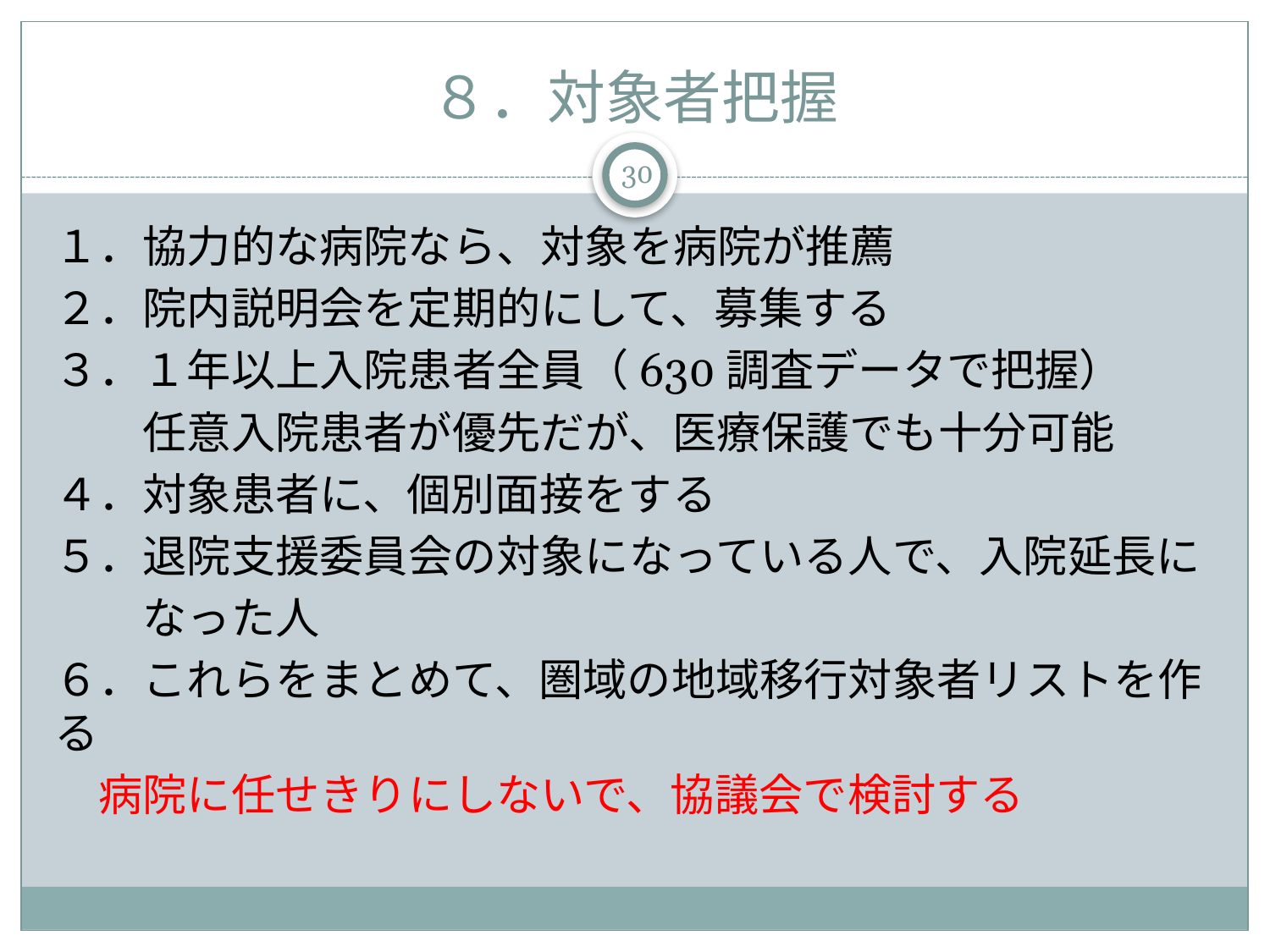

# ８．対象者把握
30
１．協力的な病院なら、対象を病院が推薦
２．院内説明会を定期的にして、募集する
３．１年以上入院患者全員（630調査データで把握）
　　任意入院患者が優先だが、医療保護でも十分可能
４．対象患者に、個別面接をする
５．退院支援委員会の対象になっている人で、入院延長に
　　なった人
６．これらをまとめて、圏域の地域移行対象者リストを作る
　病院に任せきりにしないで、協議会で検討する